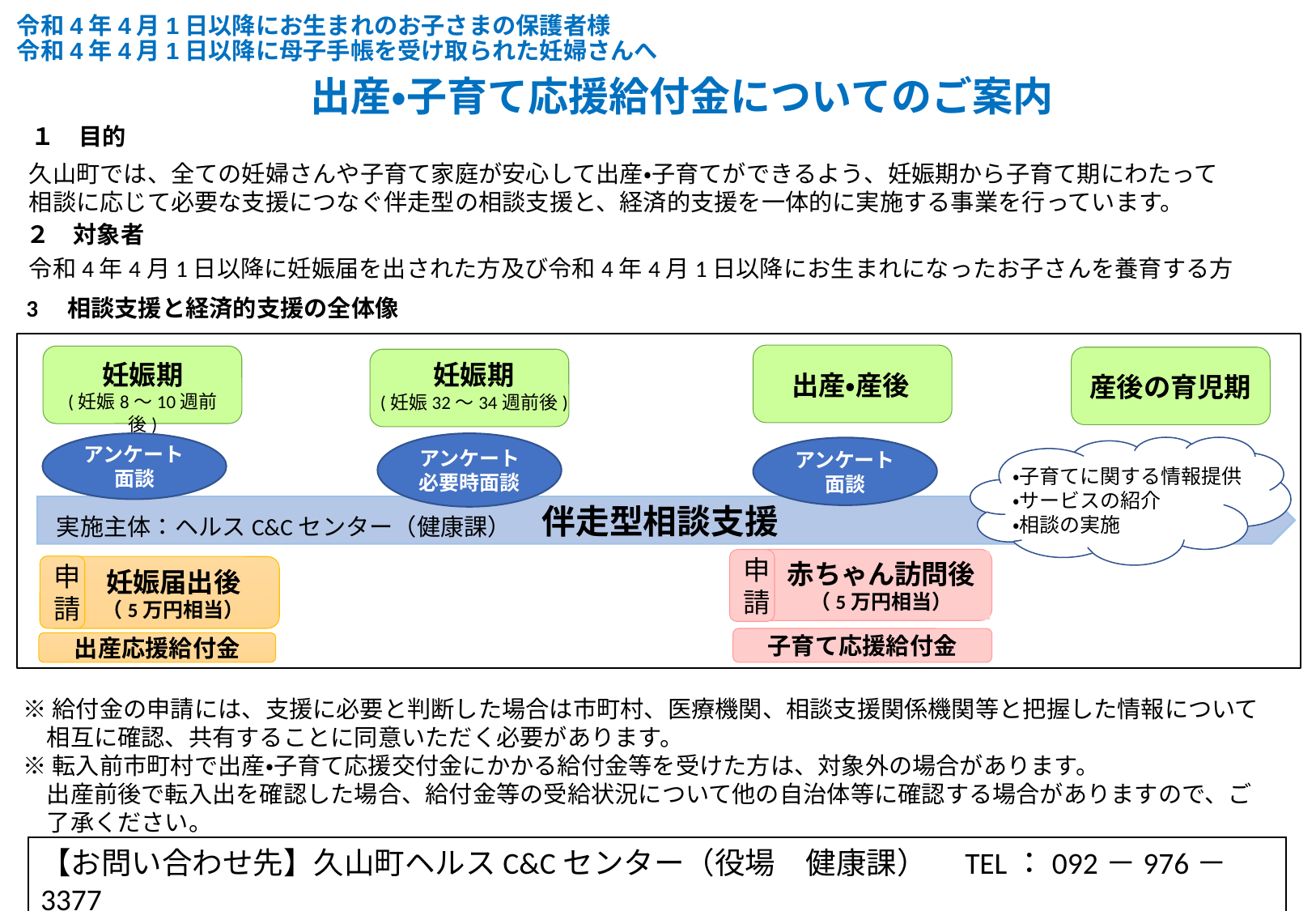

令和4年4月1日以降にお生まれのお子さまの保護者様
令和4年4月1日以降に母子手帳を受け取られた妊婦さんへ
# 出産・子育て応援給付金についてのご案内
１　目的
久山町では、全ての妊婦さんや子育て家庭が安心して出産・子育てができるよう、妊娠期から子育て期にわたって
相談に応じて必要な支援につなぐ伴走型の相談支援と、経済的支援を一体的に実施する事業を行っています。
２　対象者
令和4年4月1日以降に妊娠届を出された方及び令和4年4月1日以降にお生まれになったお子さんを養育する方
3　相談支援と経済的支援の全体像

妊娠期
(妊娠8～10週前後)
妊娠期
(妊娠32～34週前後)
出産・産後
産後の育児期
アンケート
面談
アンケート
必要時面談

アンケート
面談
・子育てに関する情報提供
・サービスの紹介
・相談の実施
伴走型相談支援
実施主体：ヘルスC&Cセンター（健康課）

申請
赤ちゃん訪問後
（5万円相当）
申請

妊娠届出後
（5万円相当）
子育て応援給付金
出産応援給付金
※給付金の申請には、支援に必要と判断した場合は市町村、医療機関、相談支援関係機関等と把握した情報について
　相互に確認、共有することに同意いただく必要があります。
※転入前市町村で出産・子育て応援交付金にかかる給付金等を受けた方は、対象外の場合があります。
　出産前後で転入出を確認した場合、給付金等の受給状況について他の自治体等に確認する場合がありますので、ご
　了承ください。
【お問い合わせ先】久山町ヘルスC&Cセンター（役場　健康課）　TEL：092－976－3377